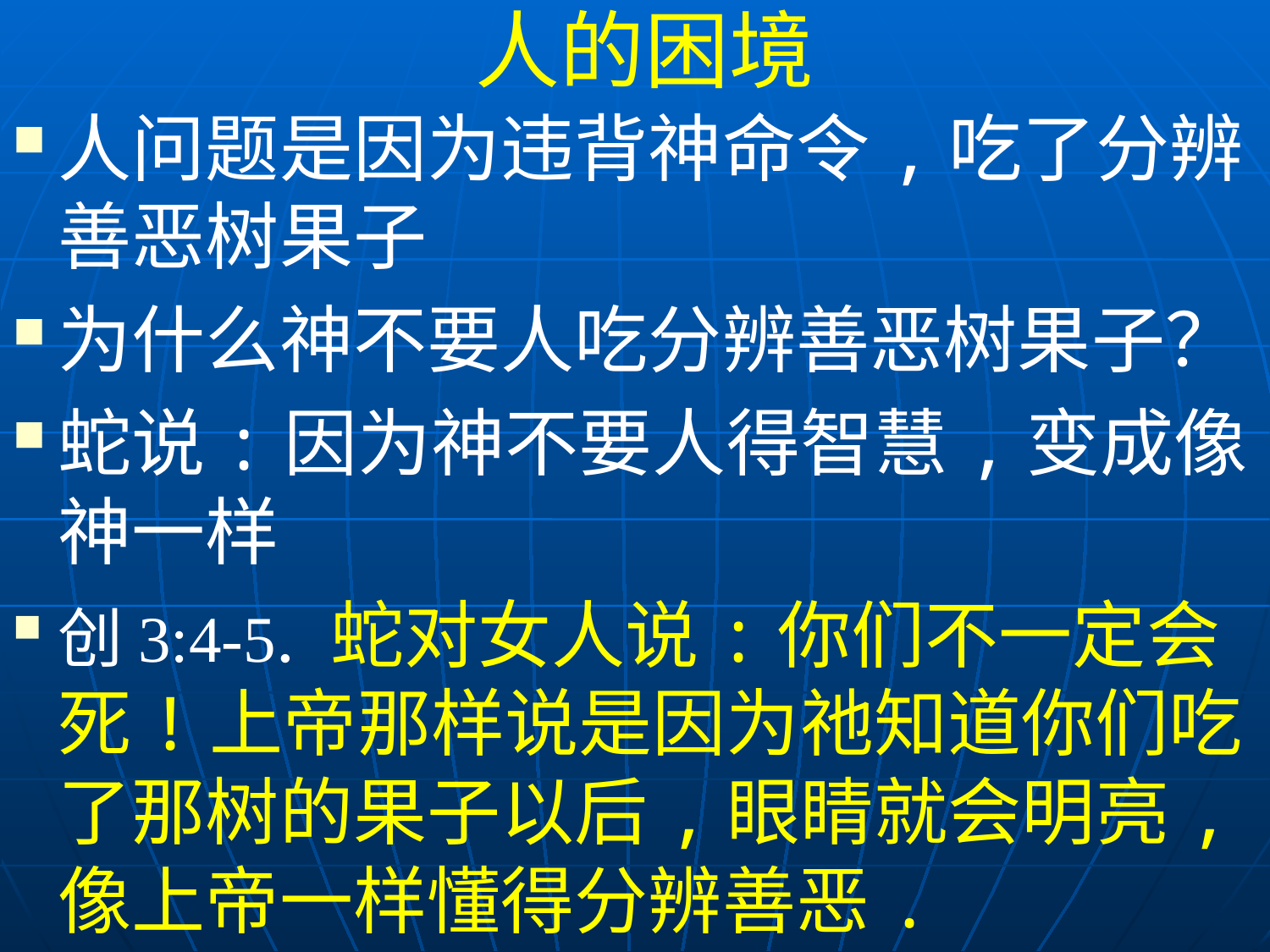

# 人的困境
人问题是因为违背神命令,吃了分辨善恶树果子
为什么神不要人吃分辨善恶树果子？
蛇说:因为神不要人得智慧,变成像神一样
创3:4-5. 蛇对女人说:你们不一定会死!上帝那样说是因为祂知道你们吃了那树的果子以后,眼睛就会明亮,像上帝一样懂得分辨善恶.